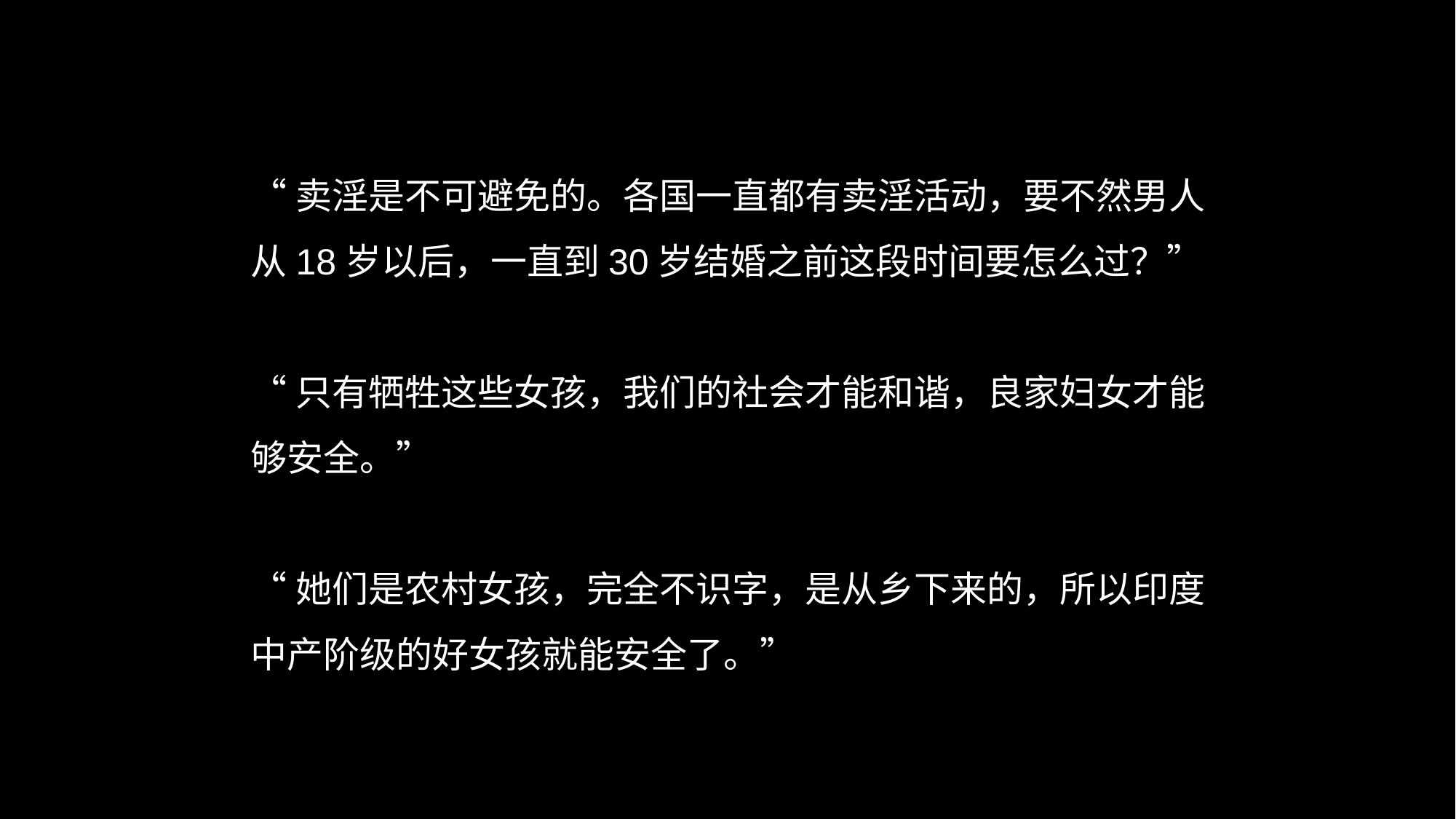

“卖淫是不可避免的。各国一直都有卖淫活动，要不然男人从18岁以后，一直到30岁结婚之前这段时间要怎么过？”

“只有牺牲这些女孩，我们的社会才能和谐，良家妇女才能够安全。”

“她们是农村女孩，完全不识字，是从乡下来的，所以印度中产阶级的好女孩就能安全了。”
#